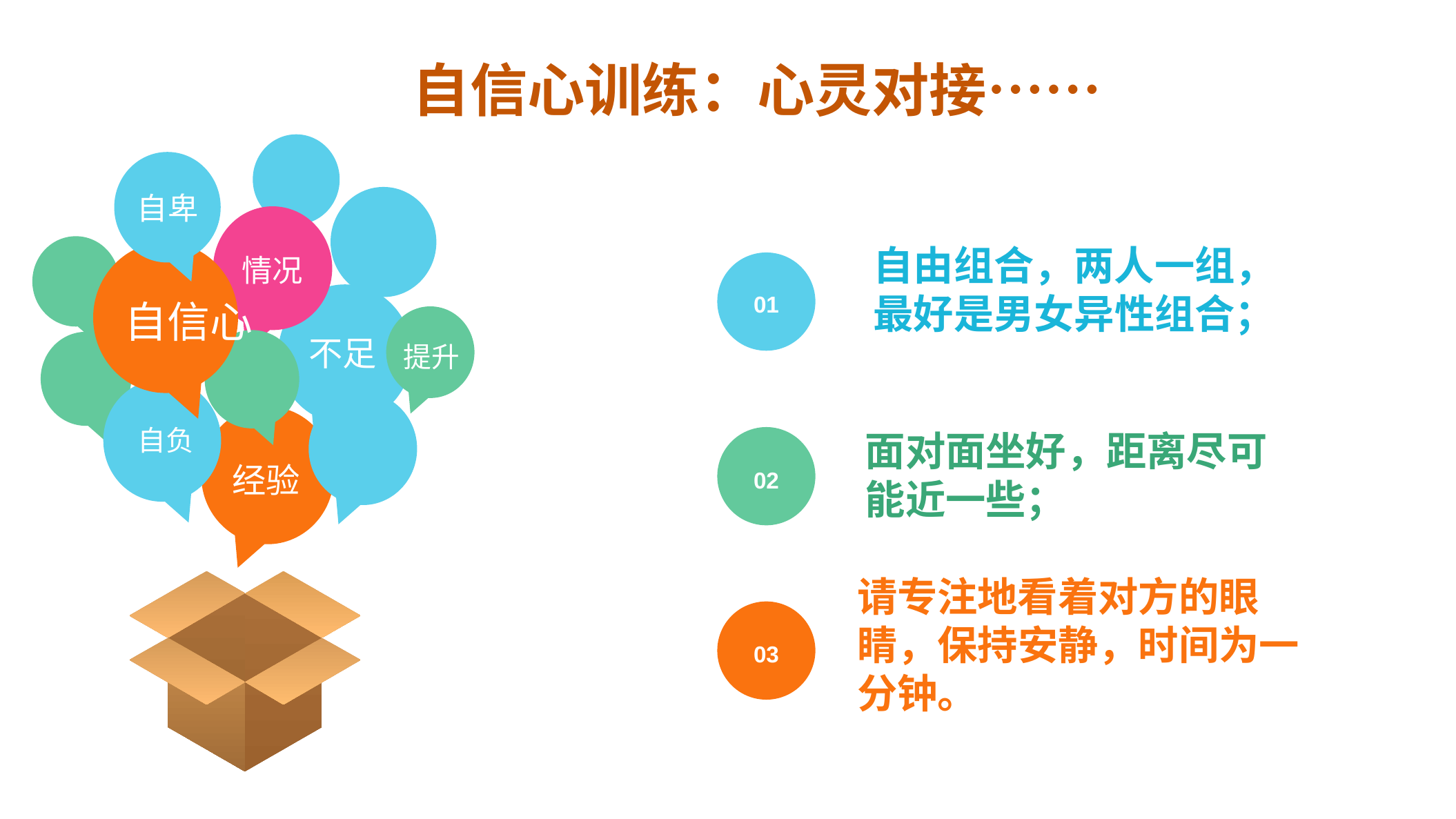

自信心训练：心灵对接……

自卑

情况
自信心
不足
提升
自负
经验
自由组合，两人一组，最好是男女异性组合；

01
面对面坐好，距离尽可能近一些；

02

请专注地看着对方的眼睛，保持安静，时间为一分钟。

03